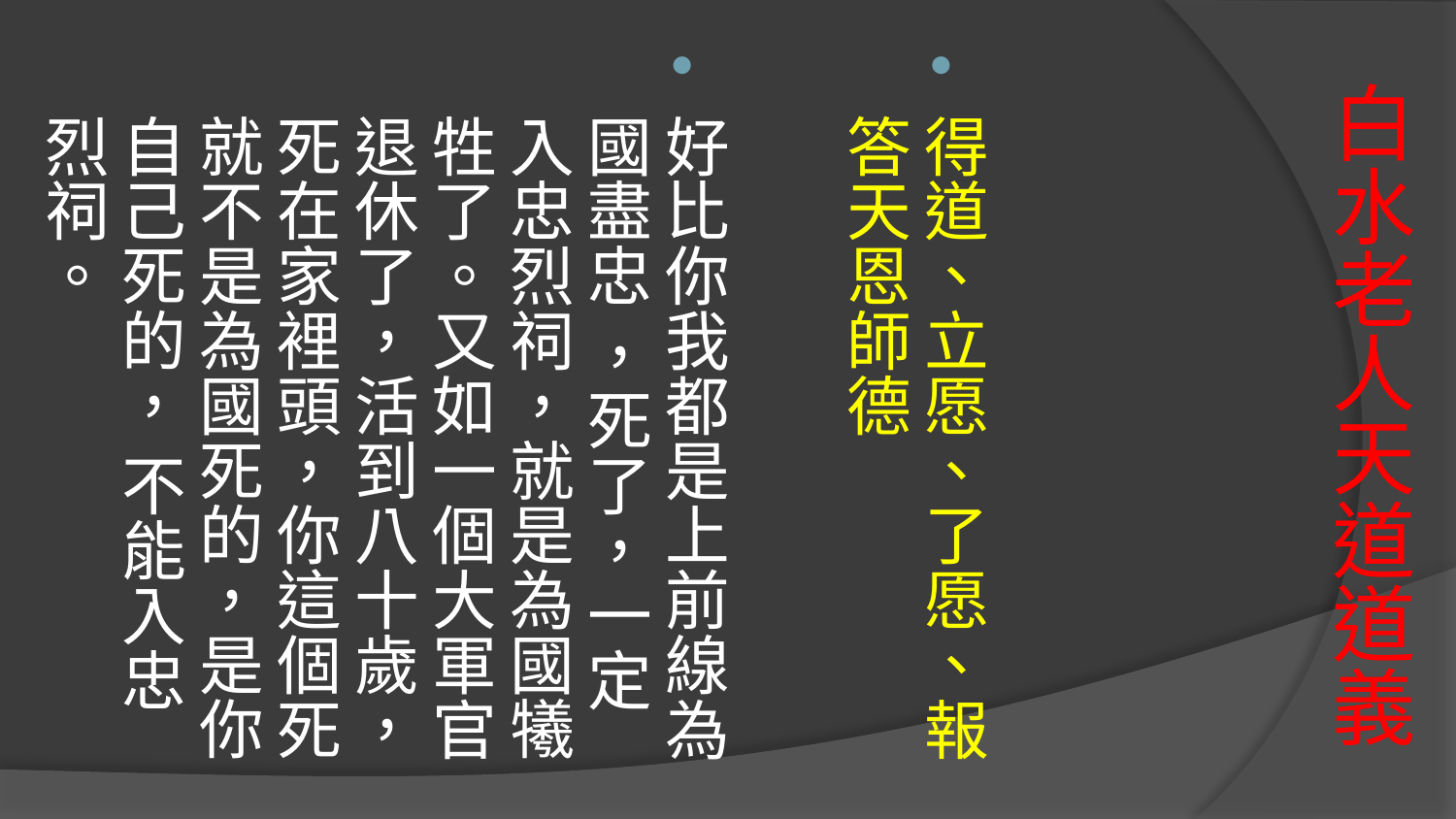

得道、立愿、了愿、報答天恩師德

好比你我都是上前線為國盡忠 ，死了，一定入忠烈祠，就是為國犧牲了。又如一個大軍官退休了，活到八十歲，死在家裡頭，你這個死就不是為國死的，是你自己死的， 不能入忠烈祠。
# 白水老人天道道義